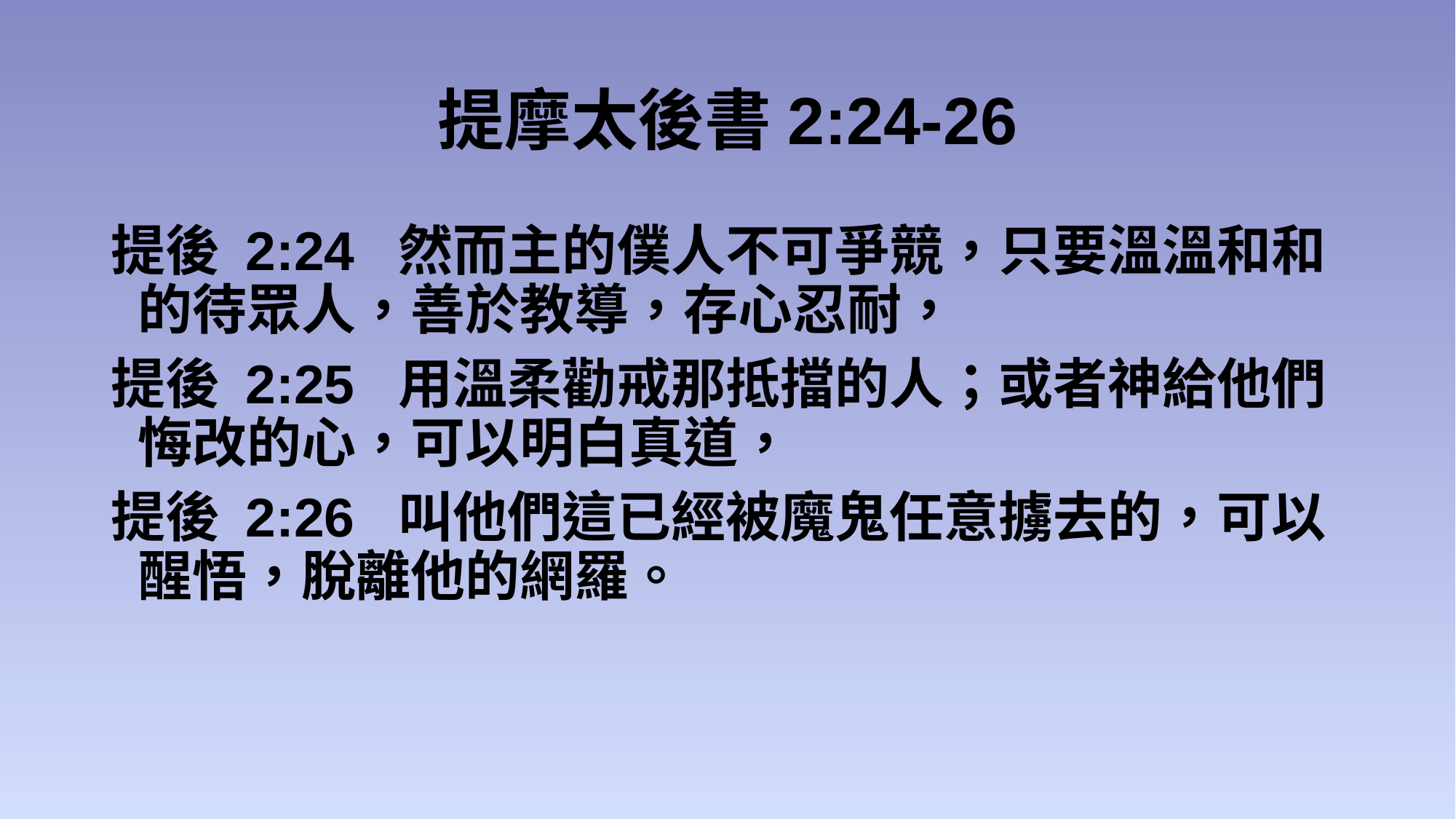

# 提摩太後書2:24-26
提後 2:24  然而主的僕人不可爭競，只要溫溫和和的待眾人，善於教導，存心忍耐，
提後 2:25  用溫柔勸戒那抵擋的人；或者神給他們悔改的心，可以明白真道，
提後 2:26  叫他們這已經被魔鬼任意擄去的，可以醒悟，脫離他的網羅。